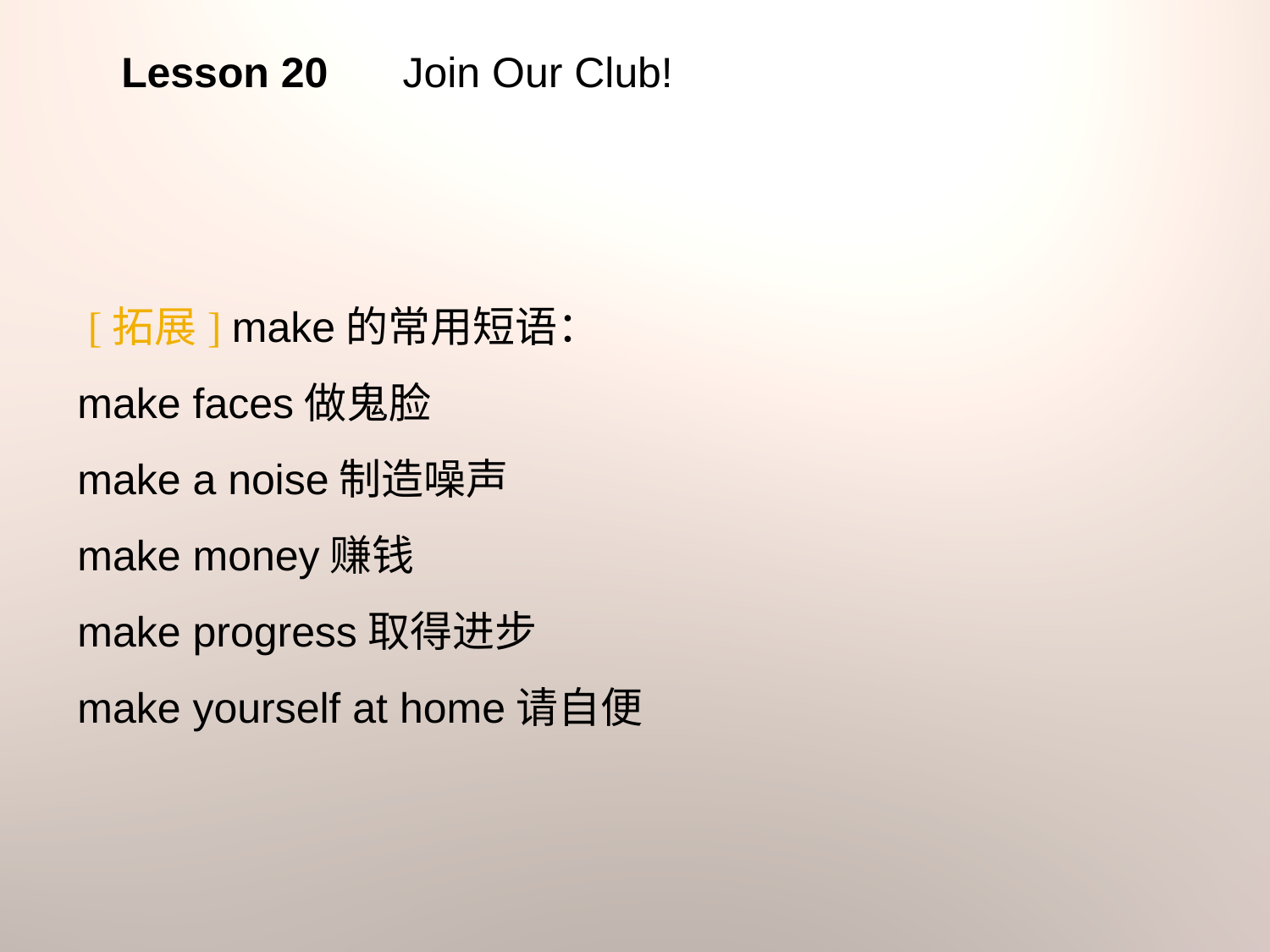

Lesson 20 　Join Our Club!
 [拓展] make的常用短语：
make faces做鬼脸
make a noise制造噪声
make money赚钱
make progress取得进步
make yourself at home请自便